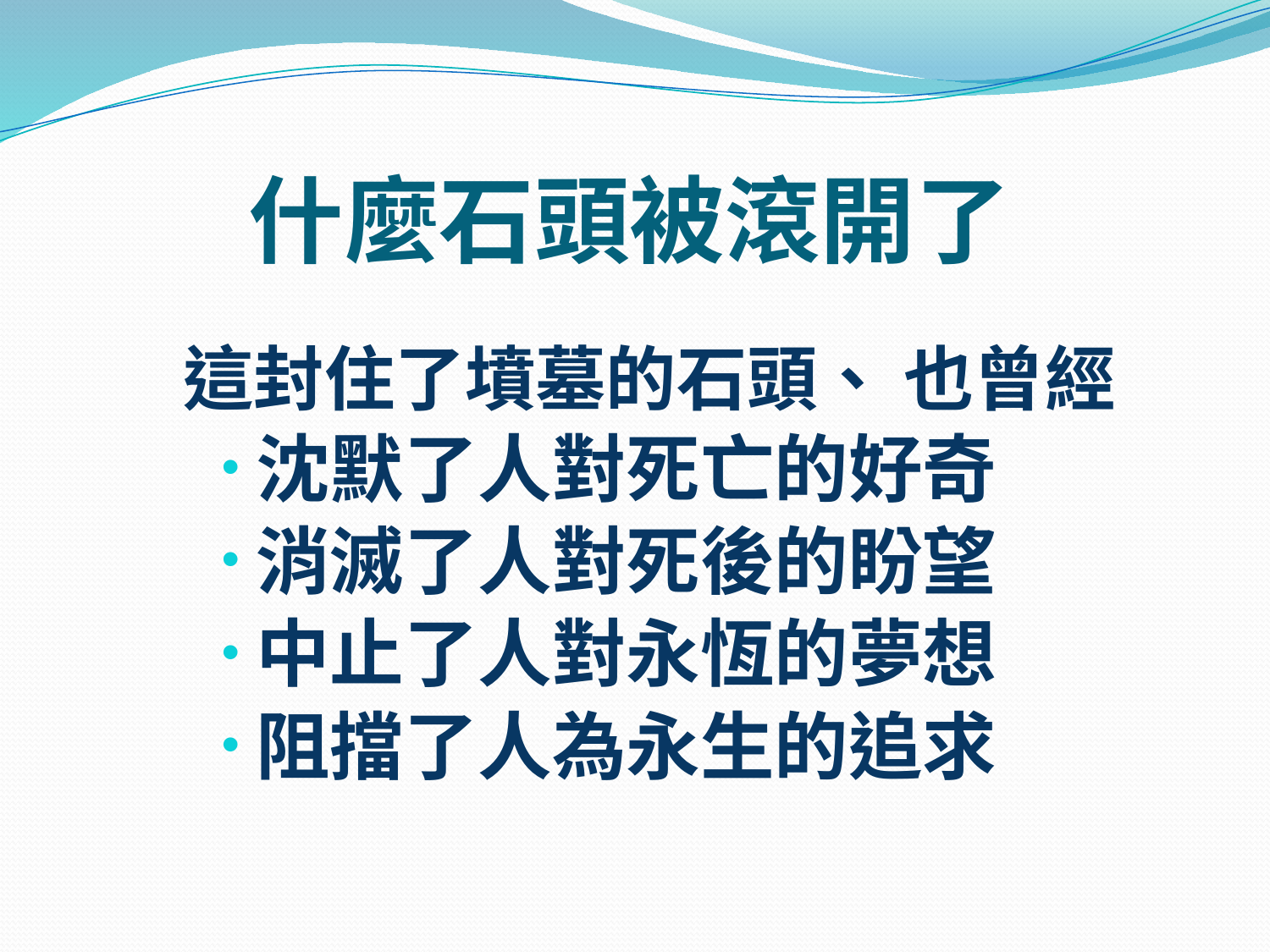

# 什麼石頭被滾開了
這封住了墳墓的石頭、 也曾經
沈默了人對死亡的好奇
消滅了人對死後的盼望
中止了人對永恆的夢想
阻擋了人為永生的追求